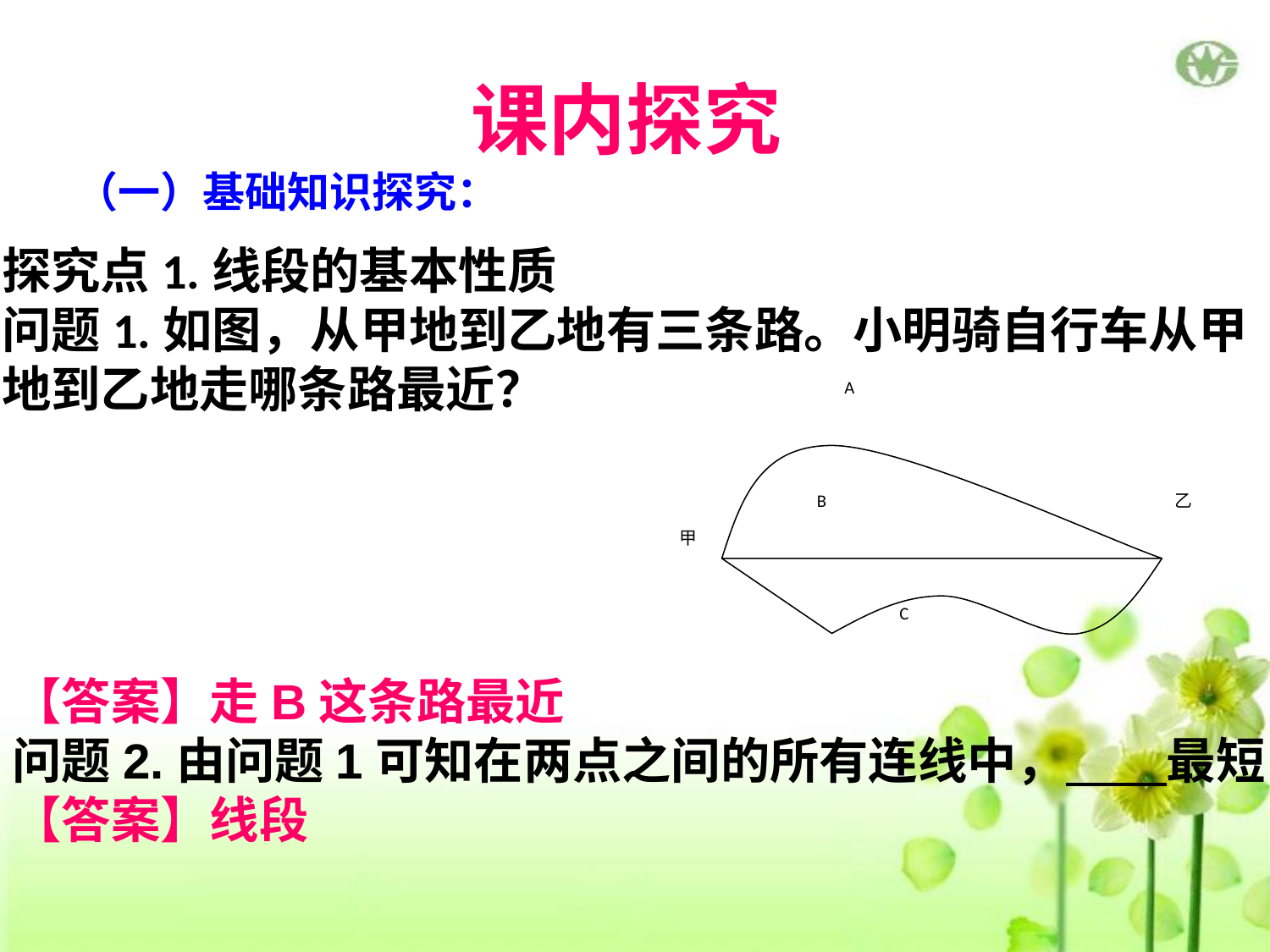

# 课内探究
（一）基础知识探究：
探究点1.线段的基本性质
问题1.如图，从甲地到乙地有三条路。小明骑自行车从甲地到乙地走哪条路最近？

A

乙
甲

B
C

【答案】走B这条路最近
问题2.由问题1可知在两点之间的所有连线中，         最短.
【答案】线段